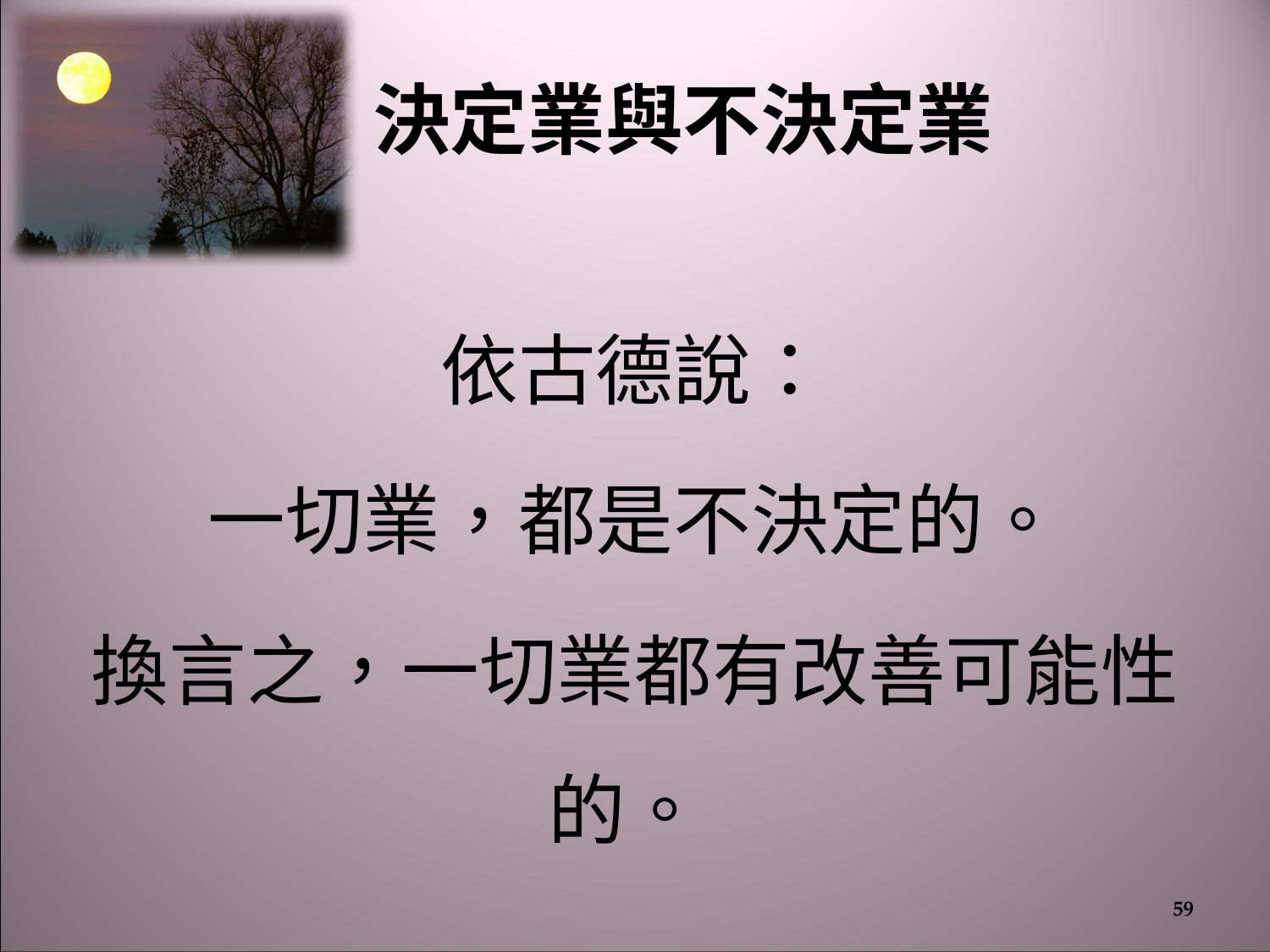

# 決定業與不決定業
依古德說：
一切業，都是不決定的。
換言之，一切業都有改善可能性的。
59